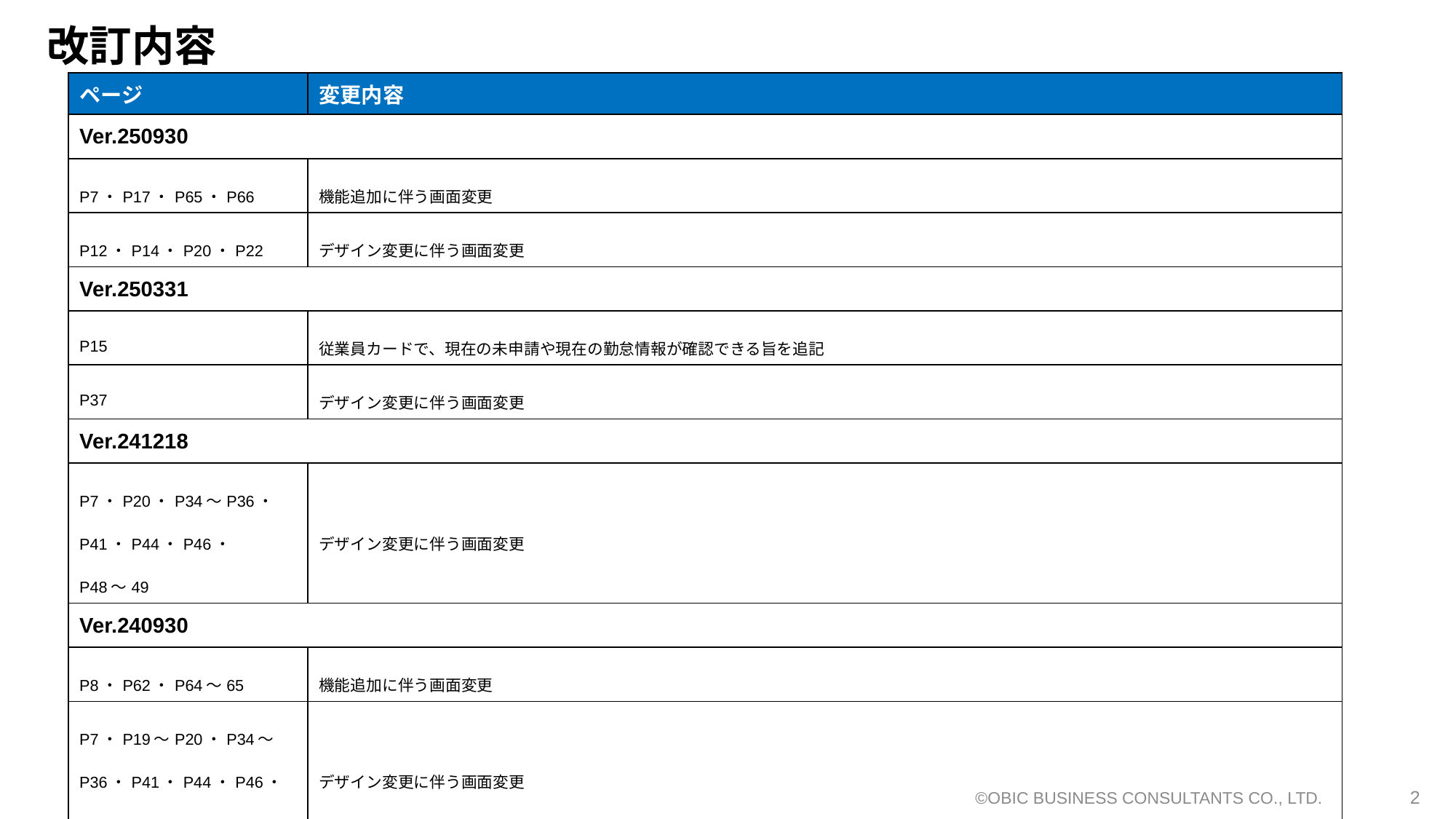

# 改訂内容
| ページ | 変更内容 |
| --- | --- |
| Ver.250930 |  |
| P7・P17・P65・P66 | 機能追加に伴う画面変更 |
| P12・P14・P20・P22 | デザイン変更に伴う画面変更 |
| Ver.250331 |  |
| P15 | 従業員カードで、現在の未申請や現在の勤怠情報が確認できる旨を追記 |
| P37 | デザイン変更に伴う画面変更 |
| Ver.241218 |  |
| P7・P20・P34～P36・P41・P44・P46・ P48～49 | デザイン変更に伴う画面変更 |
| Ver.240930 |  |
| P8・P62・P64～65 | 機能追加に伴う画面変更 |
| P7・P19～P20・P34～P36・P41・P44・P46・P48～49・P52・P57～58 | デザイン変更に伴う画面変更 |
| P70 | 「Webアプリの画面を英語表記に切り替えたい」を新規追加 |

©OBIC BUSINESS CONSULTANTS CO., LTD.
2